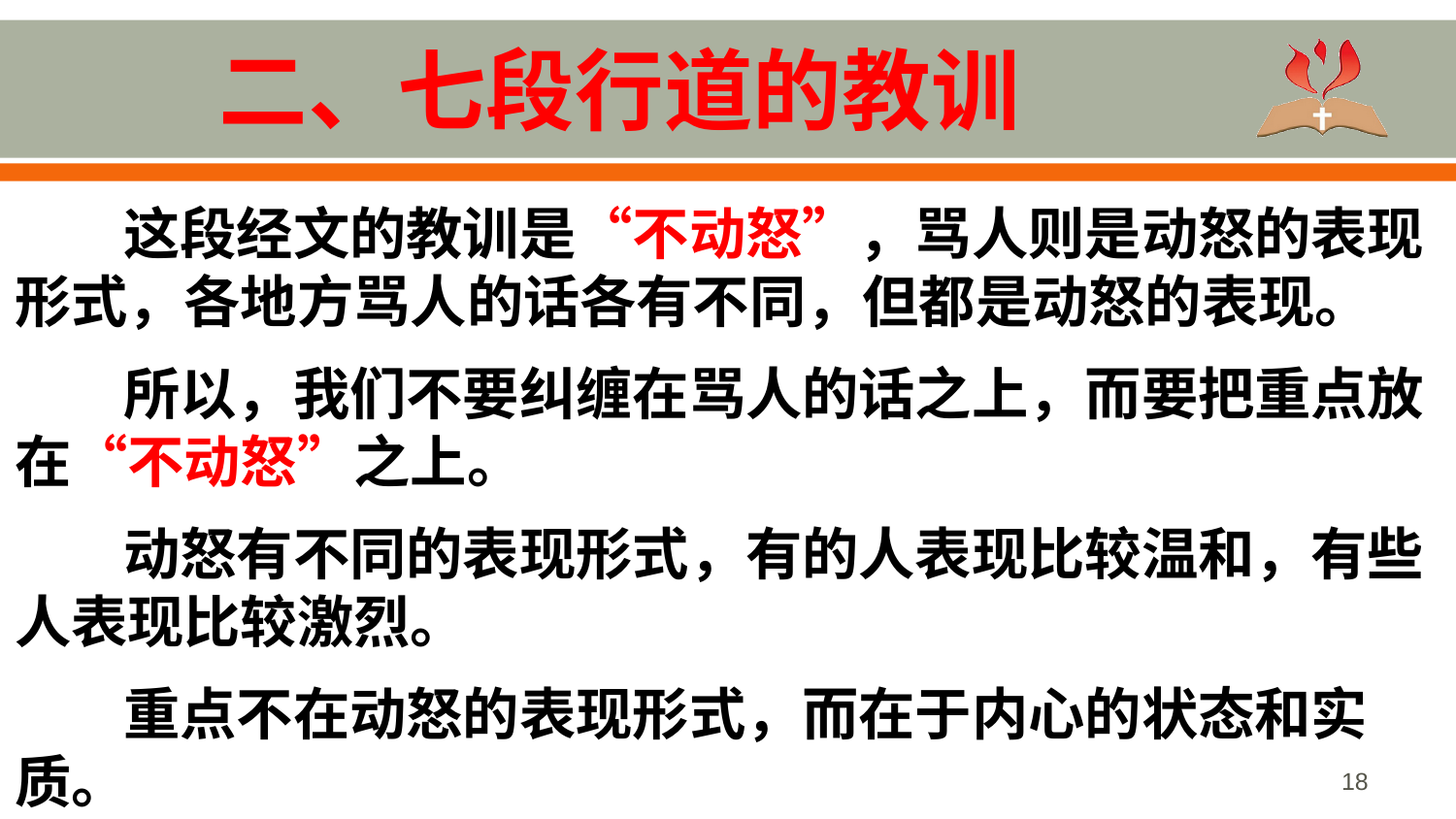

# 二、七段行道的教训
这段经文的教训是“不动怒”，骂人则是动怒的表现形式，各地方骂人的话各有不同，但都是动怒的表现。
所以，我们不要纠缠在骂人的话之上，而要把重点放在“不动怒”之上。
动怒有不同的表现形式，有的人表现比较温和，有些人表现比较激烈。
重点不在动怒的表现形式，而在于内心的状态和实质。

18